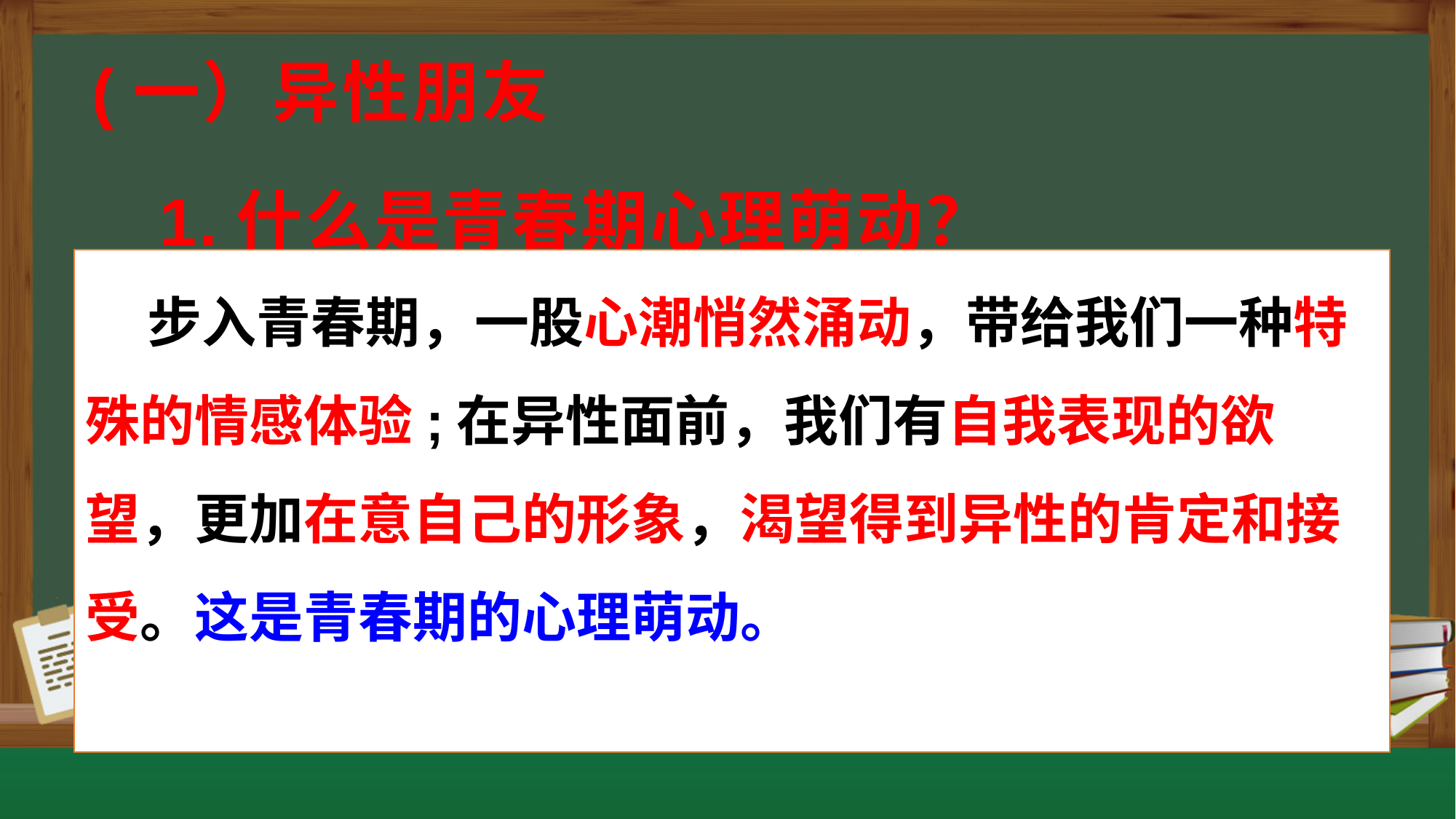

# (一）异性朋友
    1.什么是青春期心理萌动？

    步入青春期，一股心潮悄然涌动，带给我们一种特殊的情感体验;在异性面前，我们有自我表现的欲望，更加在意自己的形象，渴望得到异性的肯定和接受。这是青春期的心理萌动。